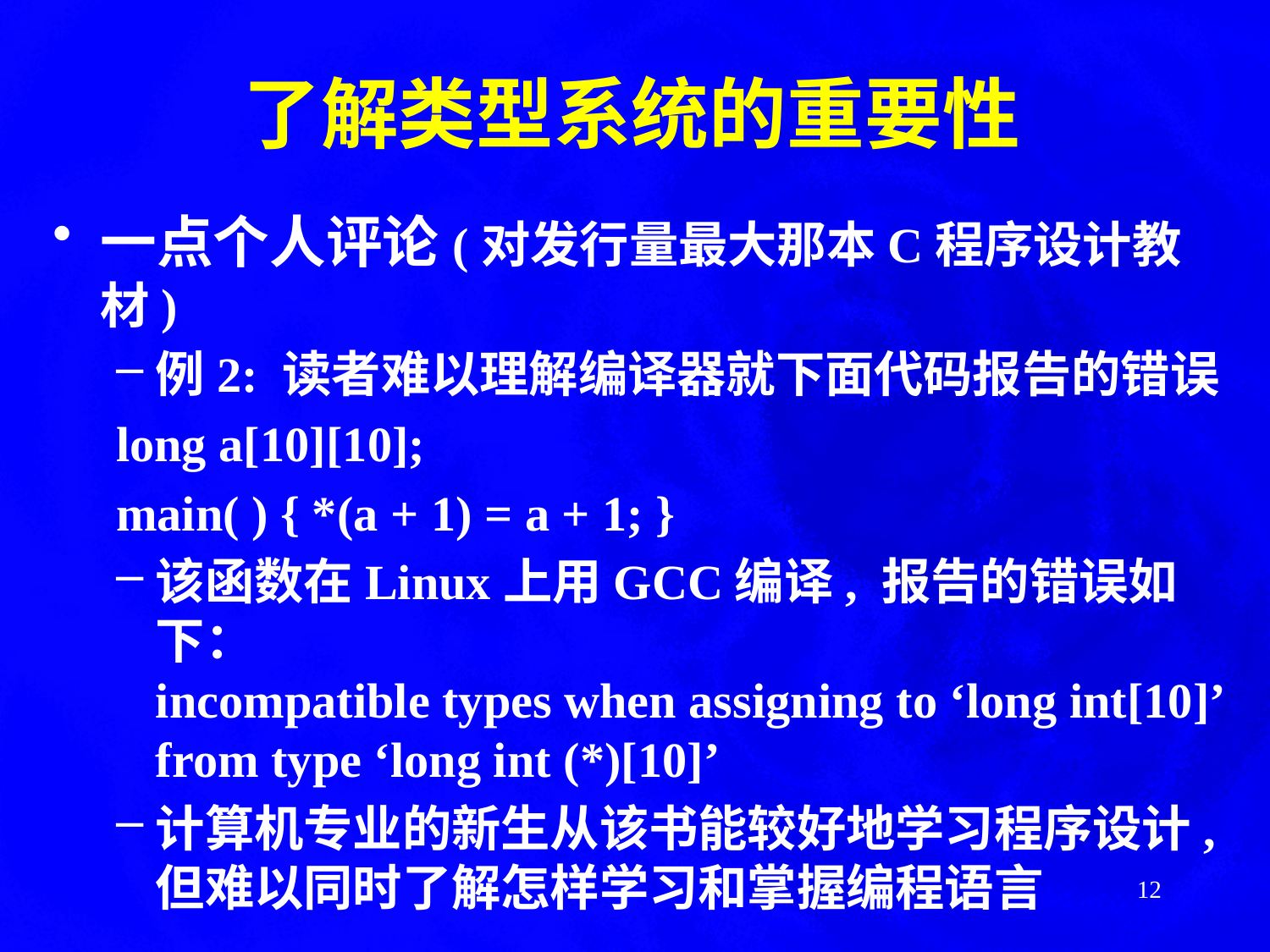

了解类型系统的重要性
一点个人评论(对发行量最大那本C程序设计教材)
例2: 读者难以理解编译器就下面代码报告的错误
long a[10][10];
main( ) { *(a + 1) = a + 1; }
该函数在Linux上用GCC编译, 报告的错误如下：
	incompatible types when assigning to ‘long int[10]’ from type ‘long int (*)[10]’
计算机专业的新生从该书能较好地学习程序设计,但难以同时了解怎样学习和掌握编程语言
下面在从另一角度举例说明了解类型系统的重要性

12